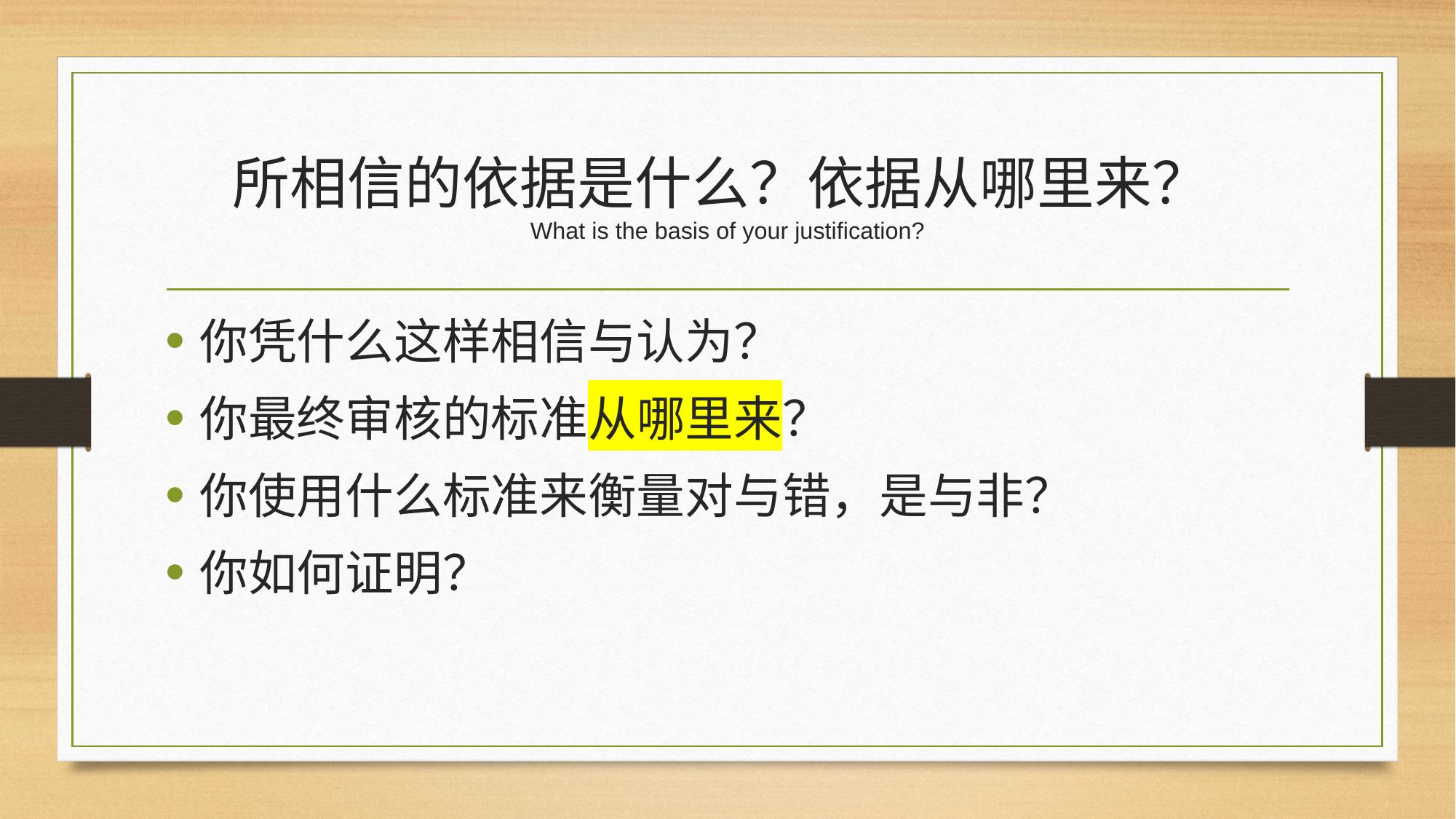

# 所相信的依据是什么？依据从哪里来？ What is the basis of your justification?
你凭什么这样相信与认为？
你最终审核的标准从哪里来？
你使用什么标准来衡量对与错，是与非？
你如何证明？